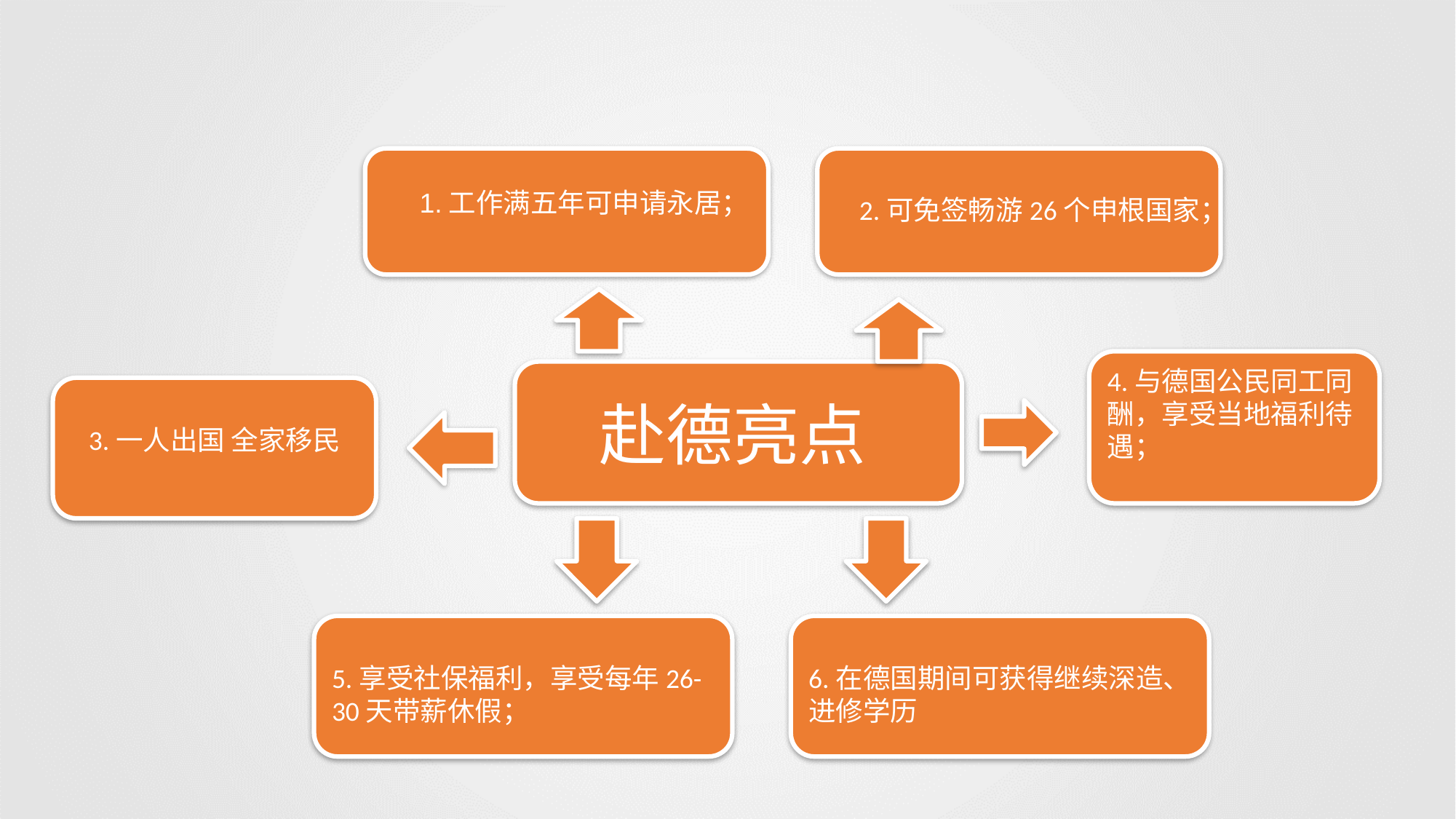

2.可免签畅游26个申根国家；
1.工作满五年可申请永居；

4.与德国公民同工同酬，享受当地福利待遇；

3.一人出国 全家移民
赴德亮点

5.享受社保福利，享受每年26-30天带薪休假；

6.在德国期间可获得继续深造、进修学历